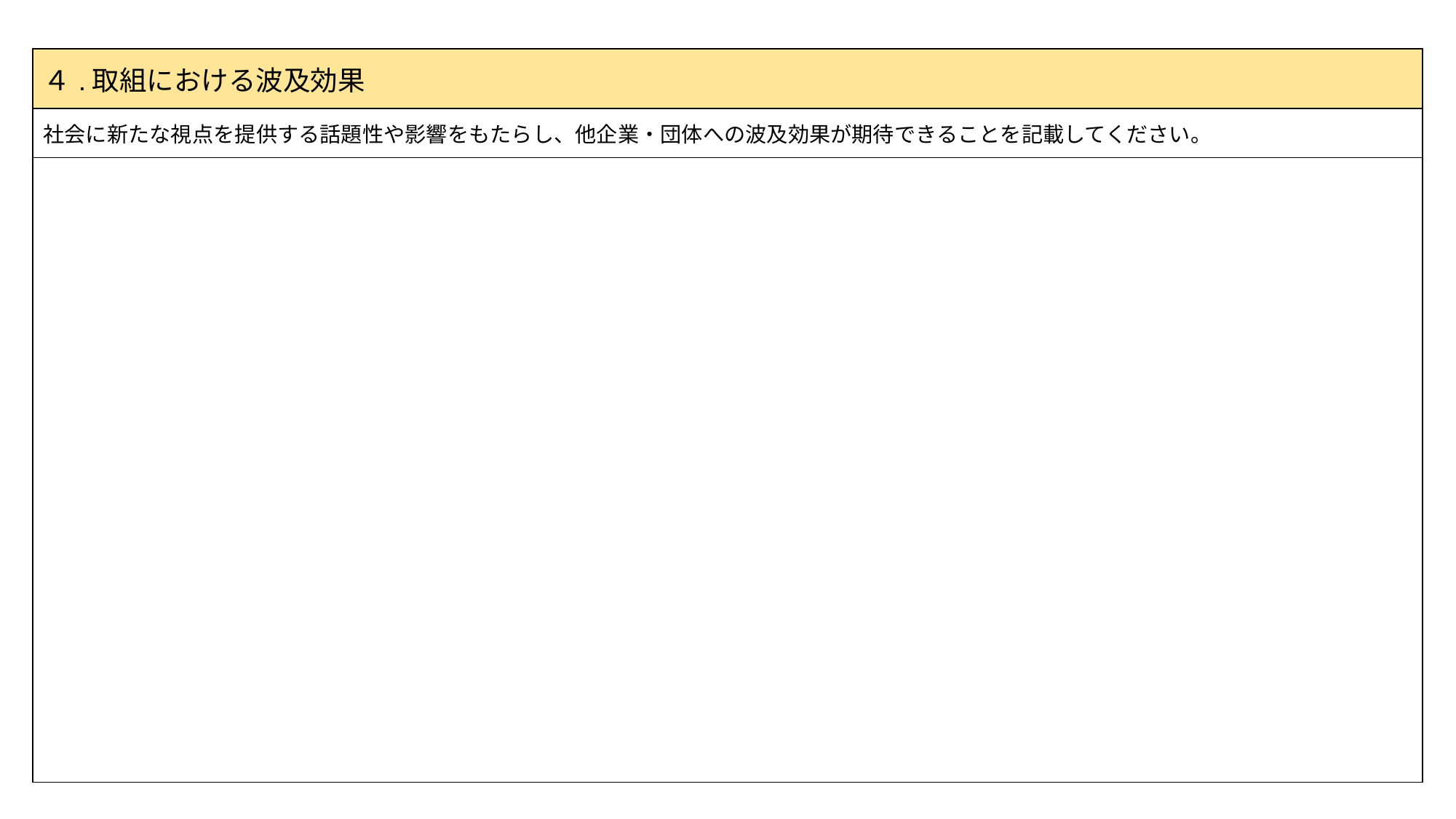

| ４.取組における波及効果 |
| --- |
| 社会に新たな視点を提供する話題性や影響をもたらし、他企業・団体への波及効果が期待できることを記載してください。 |
|  |